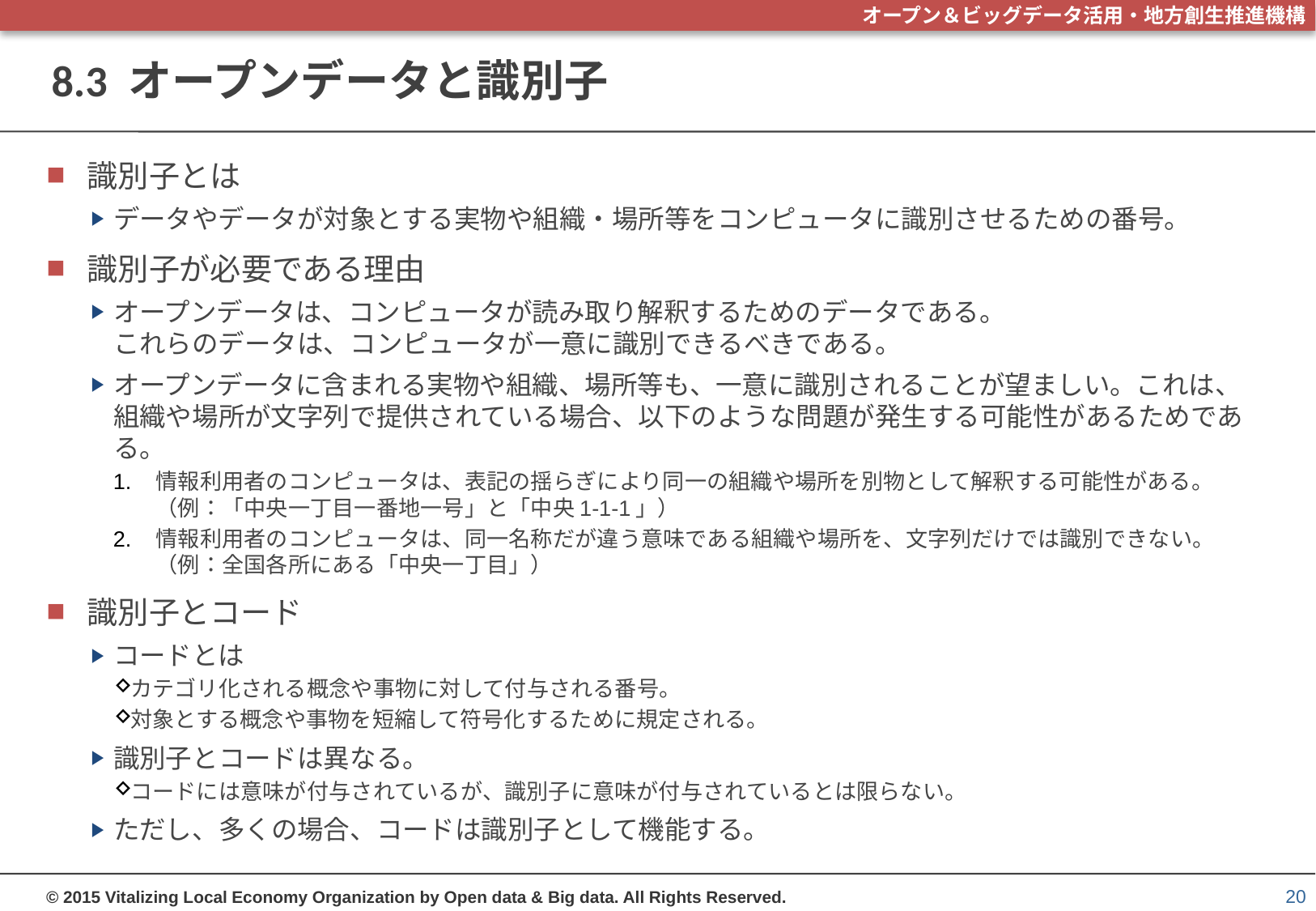

# 8.3 オープンデータと識別子
識別子とは
データやデータが対象とする実物や組織・場所等をコンピュータに識別させるための番号。
識別子が必要である理由
オープンデータは、コンピュータが読み取り解釈するためのデータである。
これらのデータは、コンピュータが一意に識別できるべきである。
オープンデータに含まれる実物や組織、場所等も、一意に識別されることが望ましい。これは、組織や場所が文字列で提供されている場合、以下のような問題が発生する可能性があるためである。
情報利用者のコンピュータは、表記の揺らぎにより同一の組織や場所を別物として解釈する可能性がある。（例：「中央一丁目一番地一号」と「中央1-1-1」）
情報利用者のコンピュータは、同一名称だが違う意味である組織や場所を、文字列だけでは識別できない。（例：全国各所にある「中央一丁目」）
識別子とコード
コードとは
カテゴリ化される概念や事物に対して付与される番号。
対象とする概念や事物を短縮して符号化するために規定される。
識別子とコードは異なる。
コードには意味が付与されているが、識別子に意味が付与されているとは限らない。
ただし、多くの場合、コードは識別子として機能する。
20